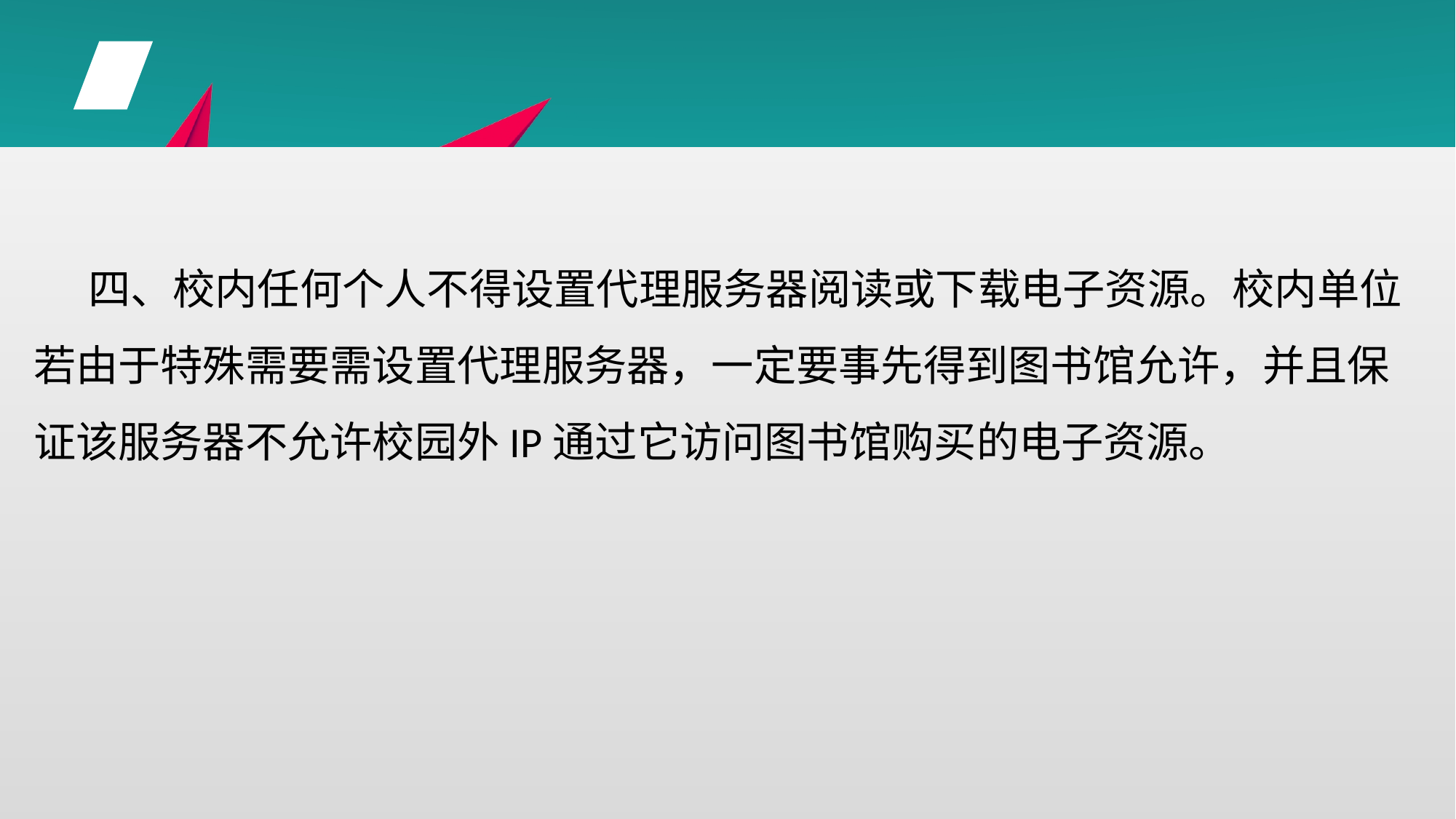

四、校内任何个人不得设置代理服务器阅读或下载电子资源。校内单位若由于特殊需要需设置代理服务器，一定要事先得到图书馆允许，并且保证该服务器不允许校园外IP通过它访问图书馆购买的电子资源。